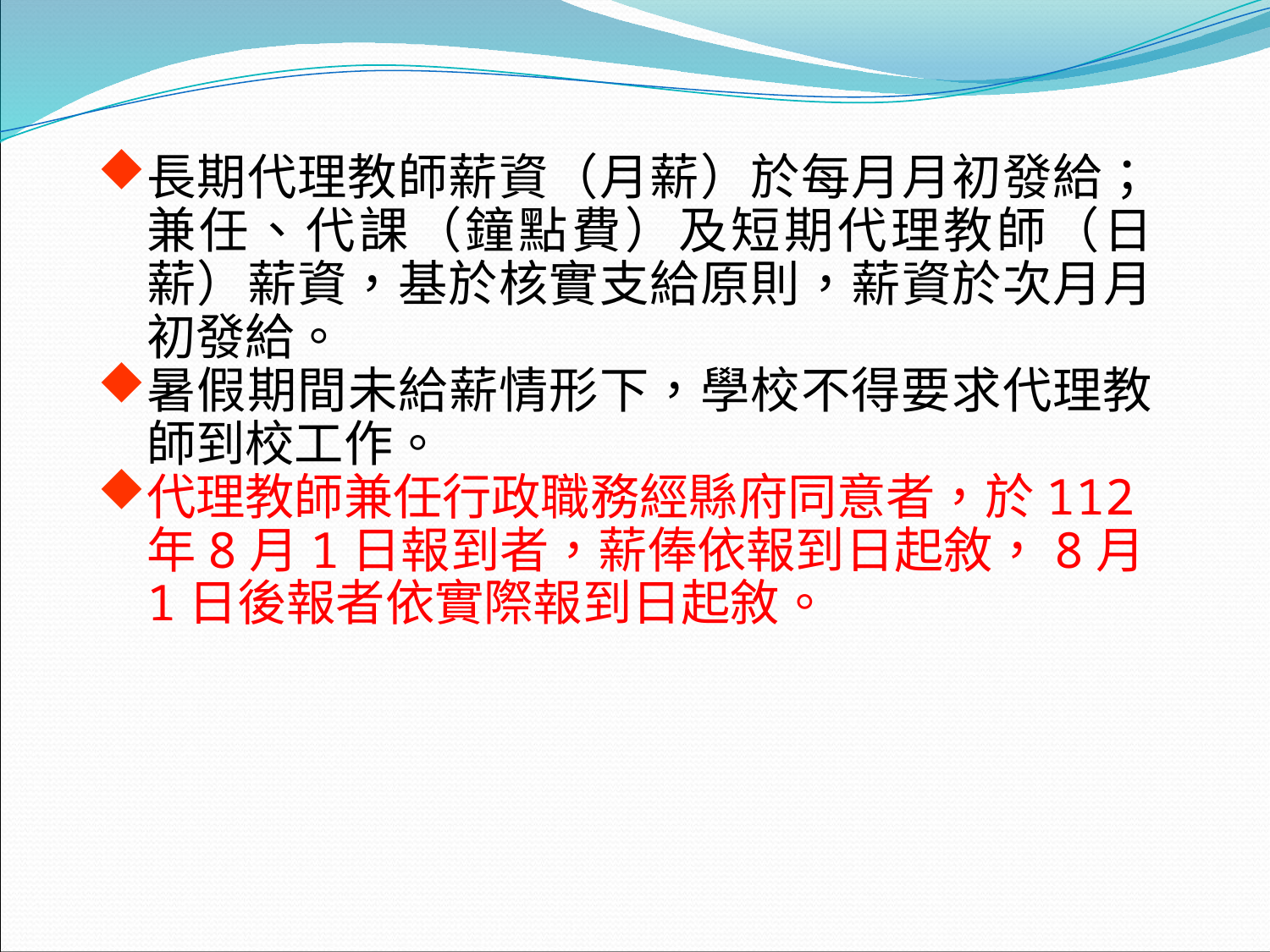

長期代理教師薪資（月薪）於每月月初發給；兼任、代課（鐘點費）及短期代理教師（日薪）薪資，基於核實支給原則，薪資於次月月初發給。
暑假期間未給薪情形下，學校不得要求代理教師到校工作。
代理教師兼任行政職務經縣府同意者，於112年8月1日報到者，薪俸依報到日起敘，8月1日後報者依實際報到日起敘。